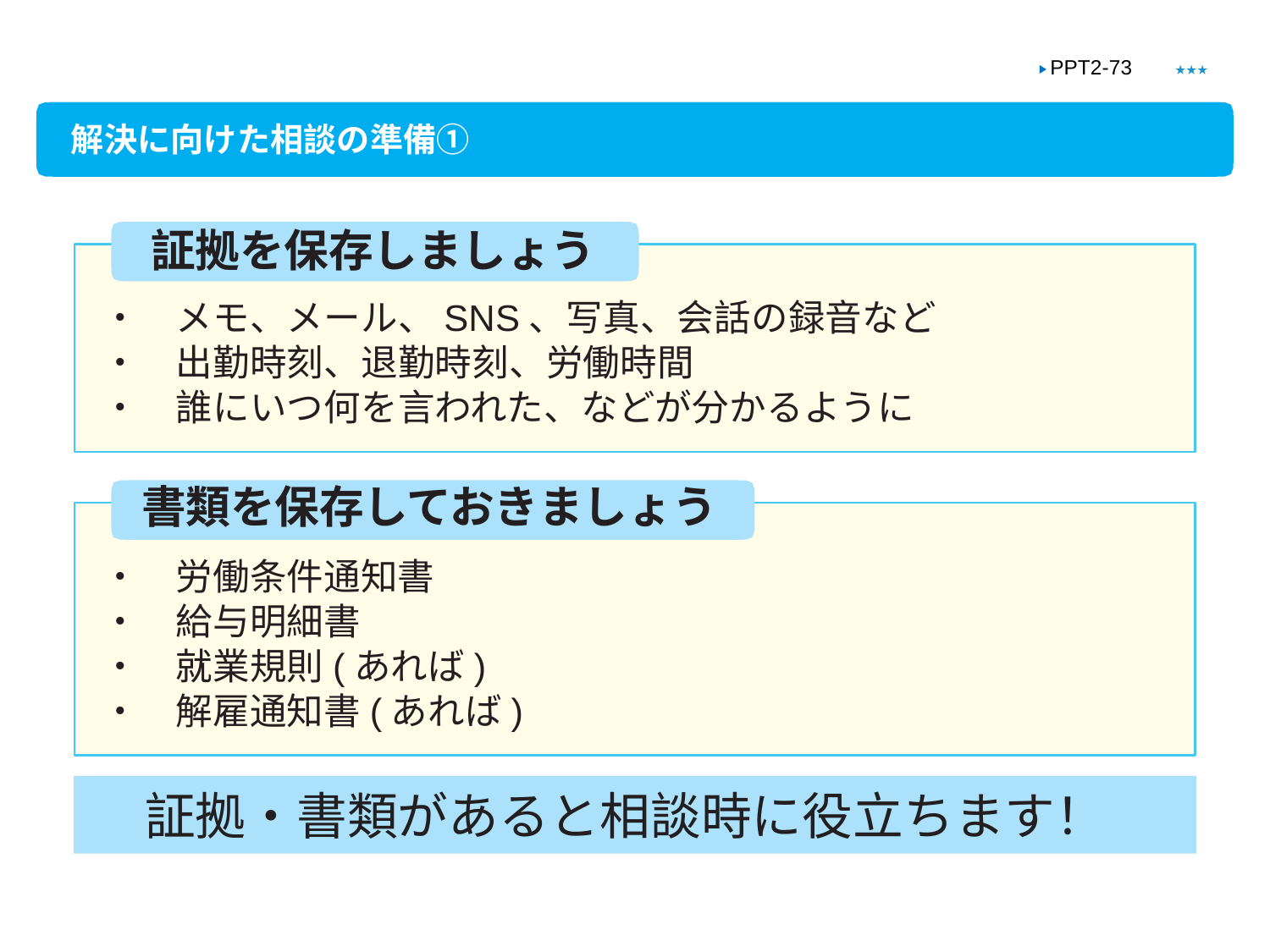

★★★
▶ PPT2-73

解決に向けた相談の準備①
証拠を保存しましょう
・　メモ、メール、SNS、写真、会話の録音など
・　出勤時刻、退勤時刻、労働時間
・　誰にいつ何を言われた、などが分かるように

書類を保存しておきましょう
・　労働条件通知書
・　給与明細書
・　就業規則(あれば)
・　解雇通知書(あれば)

証拠・書類があると相談時に役立ちます！